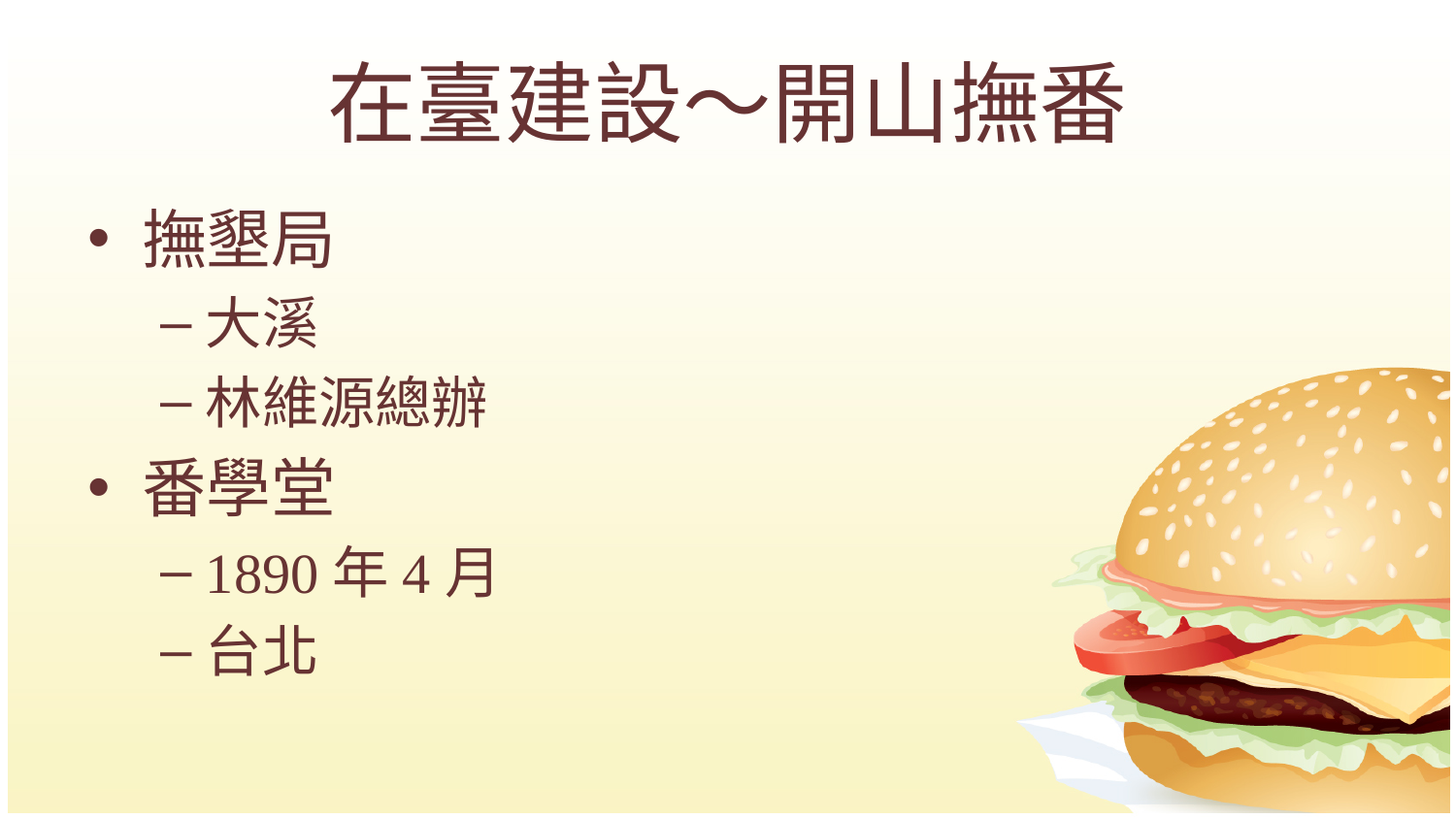

# 在臺建設～開山撫番
撫墾局
大溪
林維源總辦
番學堂
1890年4月
台北